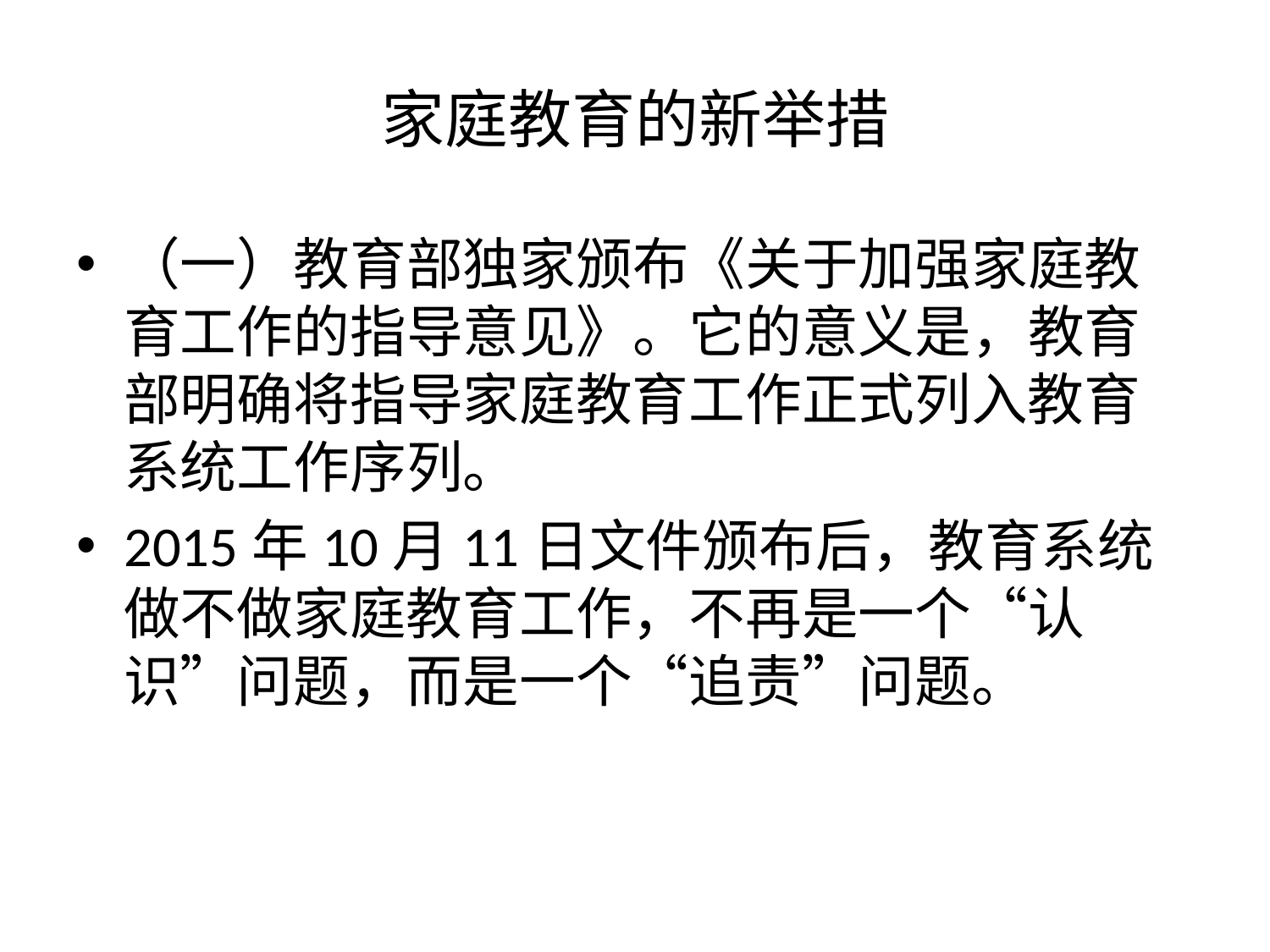

# 家庭教育的新举措
（一）教育部独家颁布《关于加强家庭教育工作的指导意见》。它的意义是，教育部明确将指导家庭教育工作正式列入教育系统工作序列。
2015年10月11日文件颁布后，教育系统做不做家庭教育工作，不再是一个“认识”问题，而是一个“追责”问题。